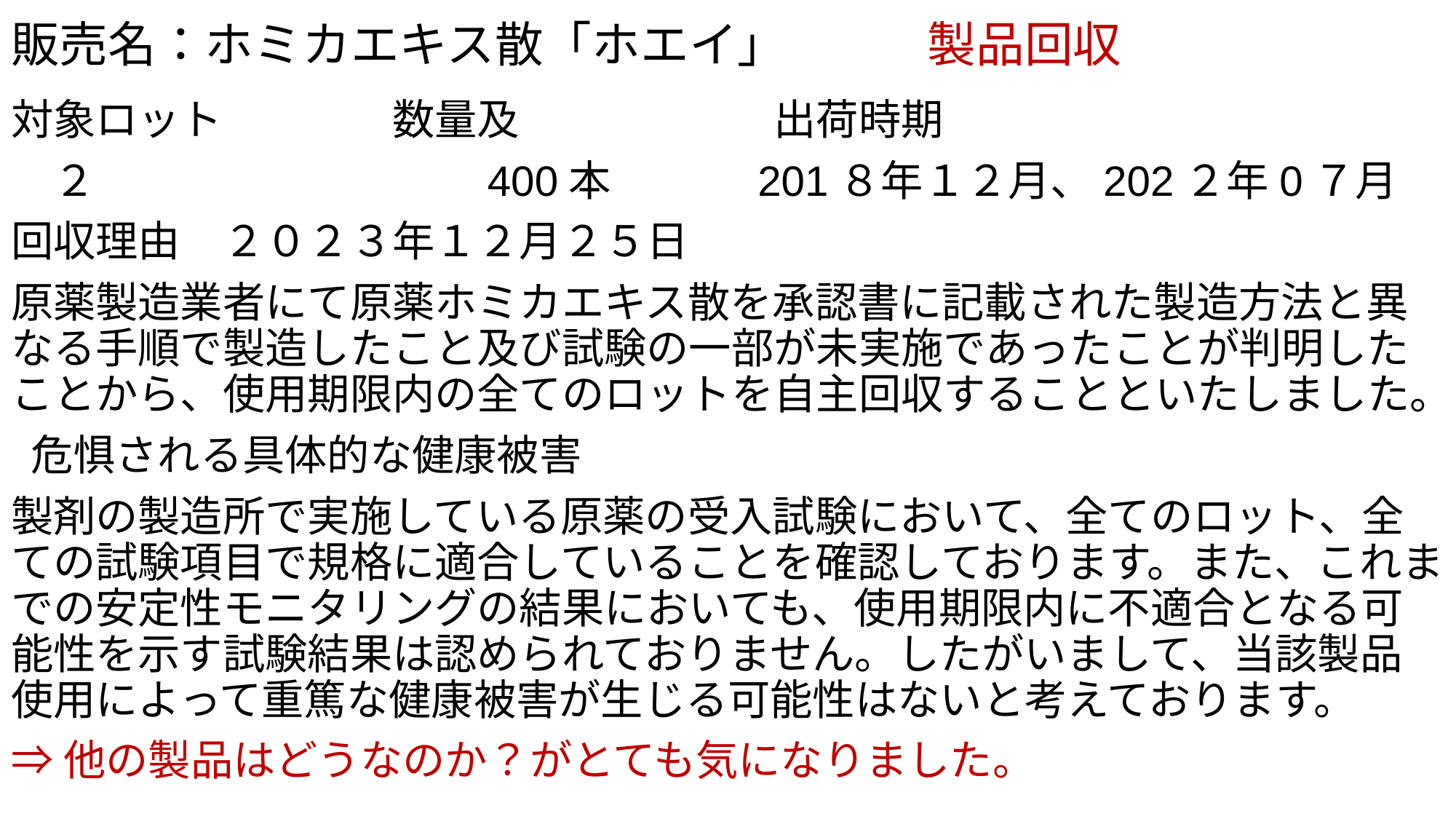

# 販売名：ホミカエキス散「ホエイ」   　　 製品回収
対象ロット　　　　数量及　　　　　　出荷時期
　２　　　　　　　　　400本　　　 201８年１２月、202２年0７月
回収理由　２０２３年１２月２５日
原薬製造業者にて原薬ホミカエキス散を承認書に記載された製造方法と異なる手順で製造したこと及び試験の一部が未実施であったことが判明したことから、使用期限内の全てのロットを自主回収することといたしました。
 危惧される具体的な健康被害
製剤の製造所で実施している原薬の受入試験において、全てのロット、全ての試験項目で規格に適合していることを確認しております。また、これまでの安定性モニタリングの結果においても、使用期限内に不適合となる可能性を示す試験結果は認められておりません。したがいまして、当該製品使用によって重篤な健康被害が生じる可能性はないと考えております。
⇒他の製品はどうなのか？がとても気になりました。